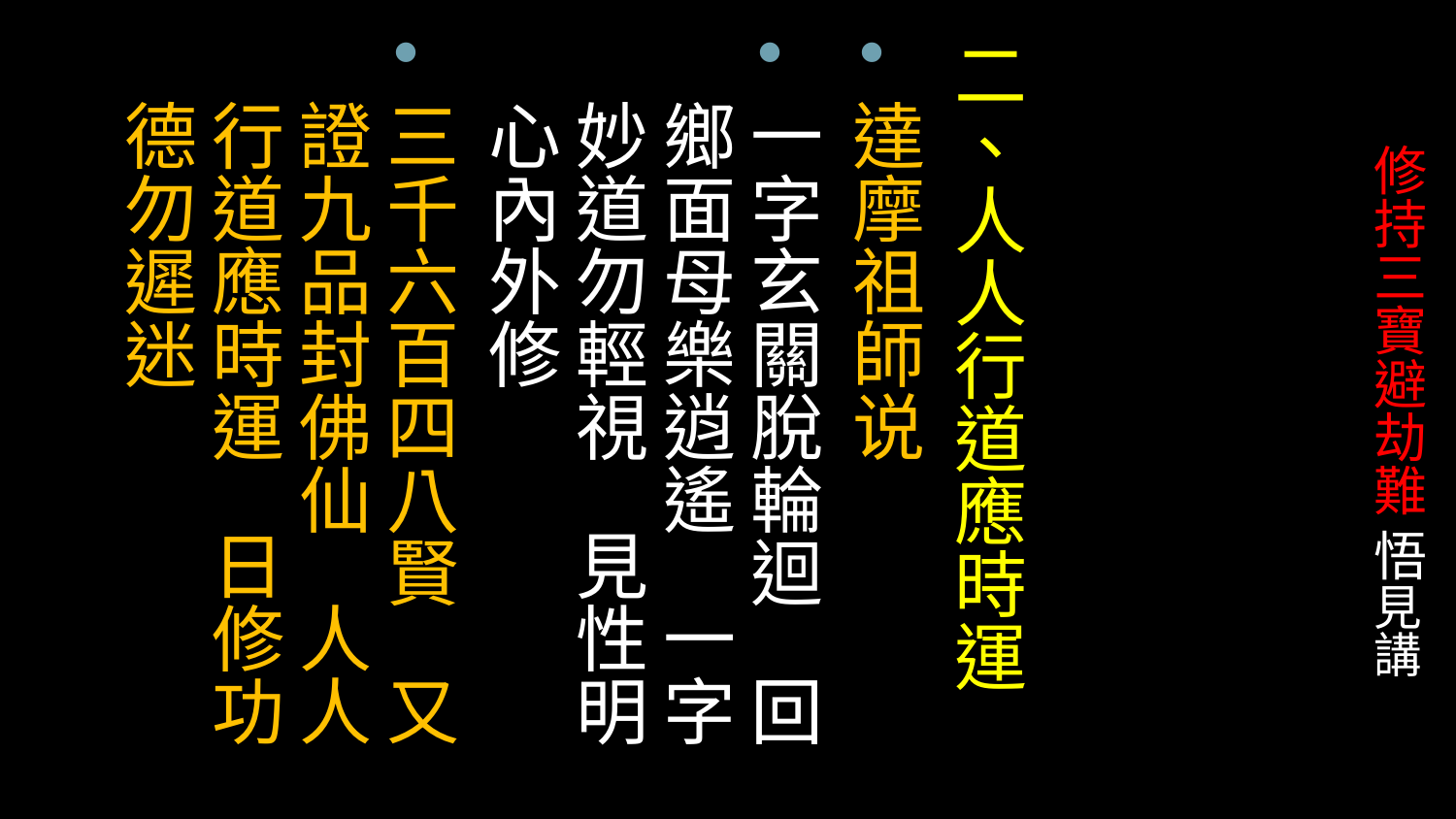

二、人人行道應時運
達摩祖師说
一字玄關脫輪迴    回鄉面母樂逍遙    一字妙道勿輕視    見性明心內外修
三千六百四八賢    又證九品封佛仙    人人行道應時運    日修功德勿遲迷

# 修持三寶避劫難 悟見講